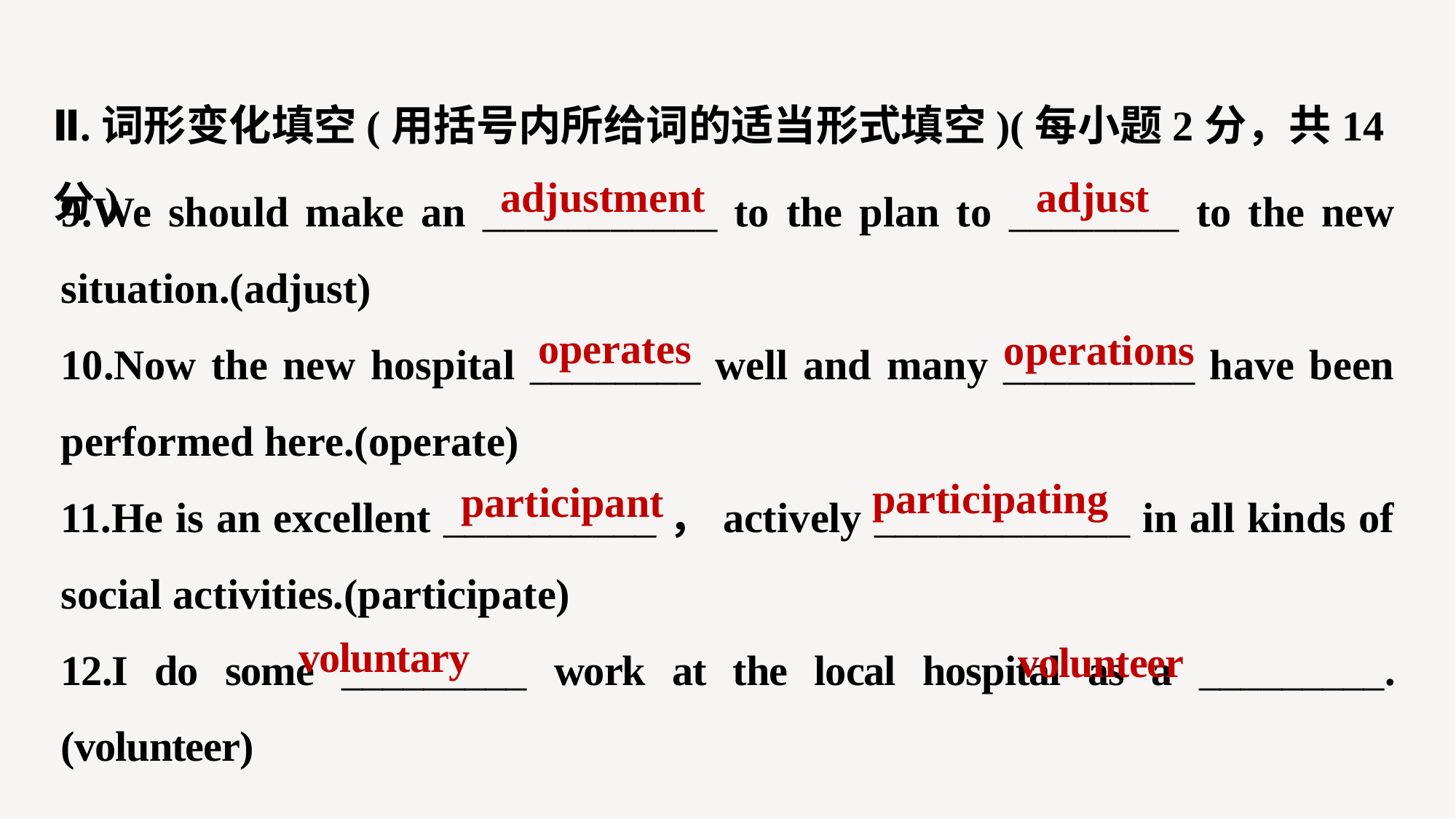

Ⅱ.词形变化填空(用括号内所给词的适当形式填空)(每小题2分，共14分)
9.We should make an ___________ to the plan to ________ to the new situation.(adjust)
10.Now the new hospital ________ well and many _________ have been performed here.(operate)
11.He is an excellent __________，actively ____________ in all kinds of social activities.(participate)
12.I do some _________ work at the local hospital as a _________.(volunteer)
adjustment
adjust
operates
operations
participating
participant
voluntary
volunteer